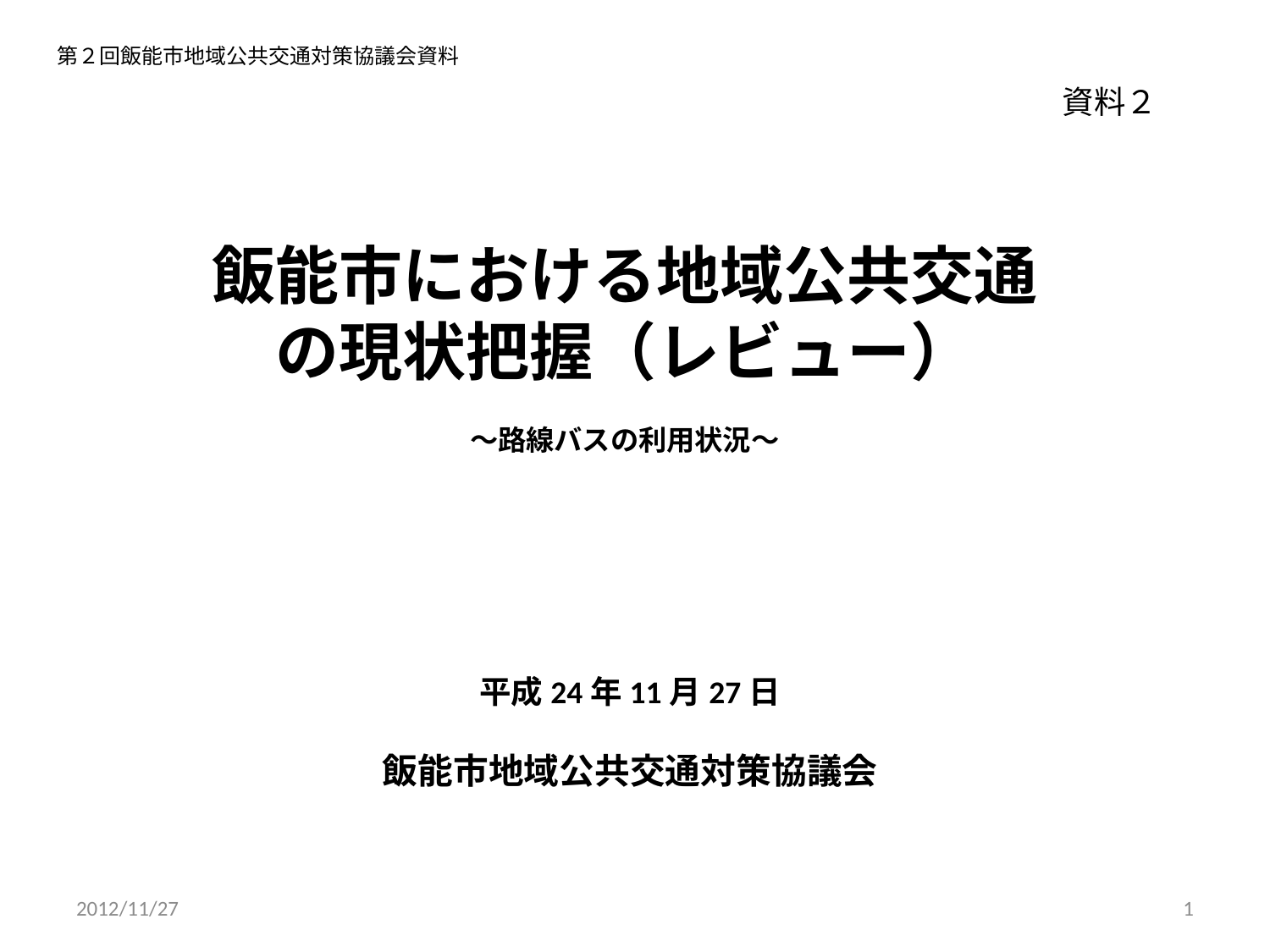

第２回飯能市地域公共交通対策協議会資料
資料２
# 飯能市における地域公共交通 の現状把握（レビュー） ～路線バスの利用状況～
平成24年11月27日

飯能市地域公共交通対策協議会

2012/11/27
1